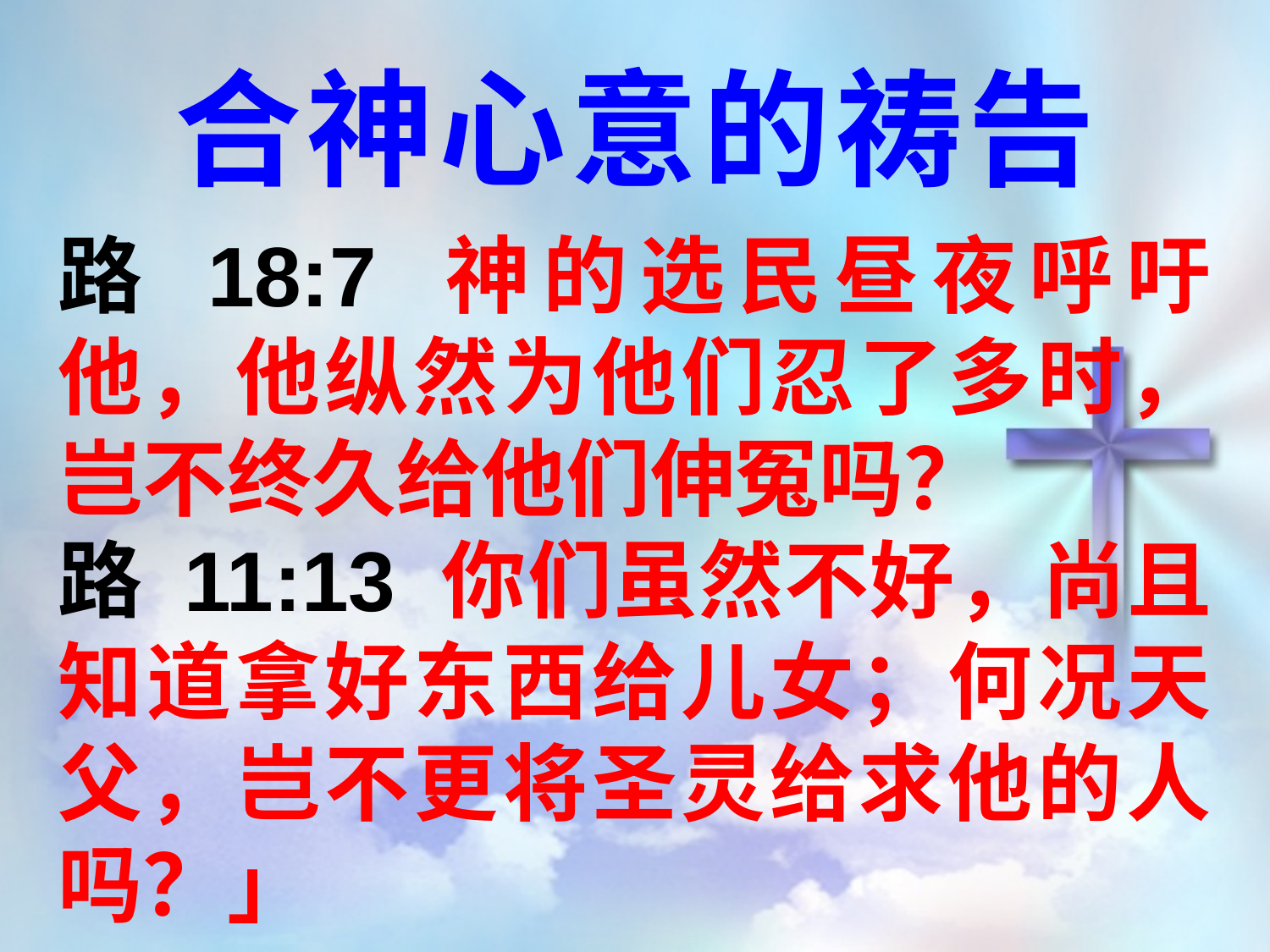

合神心意的祷告
路 18:7 神的选民昼夜呼吁他，他纵然为他们忍了多时，岂不终久给他们伸冤吗？
路 11:13 你们虽然不好，尚且知道拿好东西给儿女；何况天父，岂不更将圣灵给求他的人吗？」